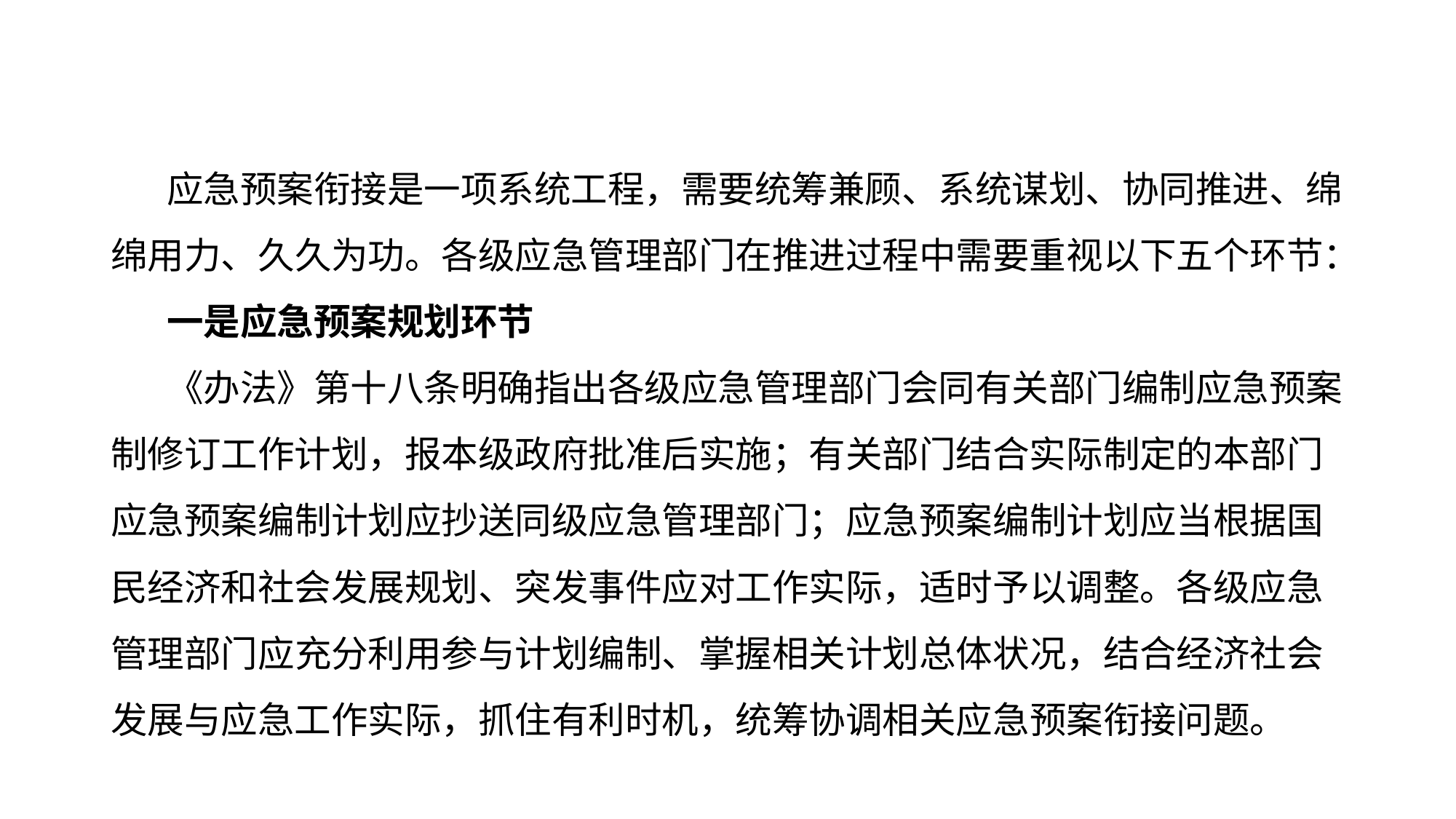

#
应急预案衔接是一项系统工程，需要统筹兼顾、系统谋划、协同推进、绵绵用力、久久为功。各级应急管理部门在推进过程中需要重视以下五个环节：
一是应急预案规划环节
《办法》第十八条明确指出各级应急管理部门会同有关部门编制应急预案制修订工作计划，报本级政府批准后实施；有关部门结合实际制定的本部门应急预案编制计划应抄送同级应急管理部门；应急预案编制计划应当根据国民经济和社会发展规划、突发事件应对工作实际，适时予以调整。各级应急管理部门应充分利用参与计划编制、掌握相关计划总体状况，结合经济社会发展与应急工作实际，抓住有利时机，统筹协调相关应急预案衔接问题。